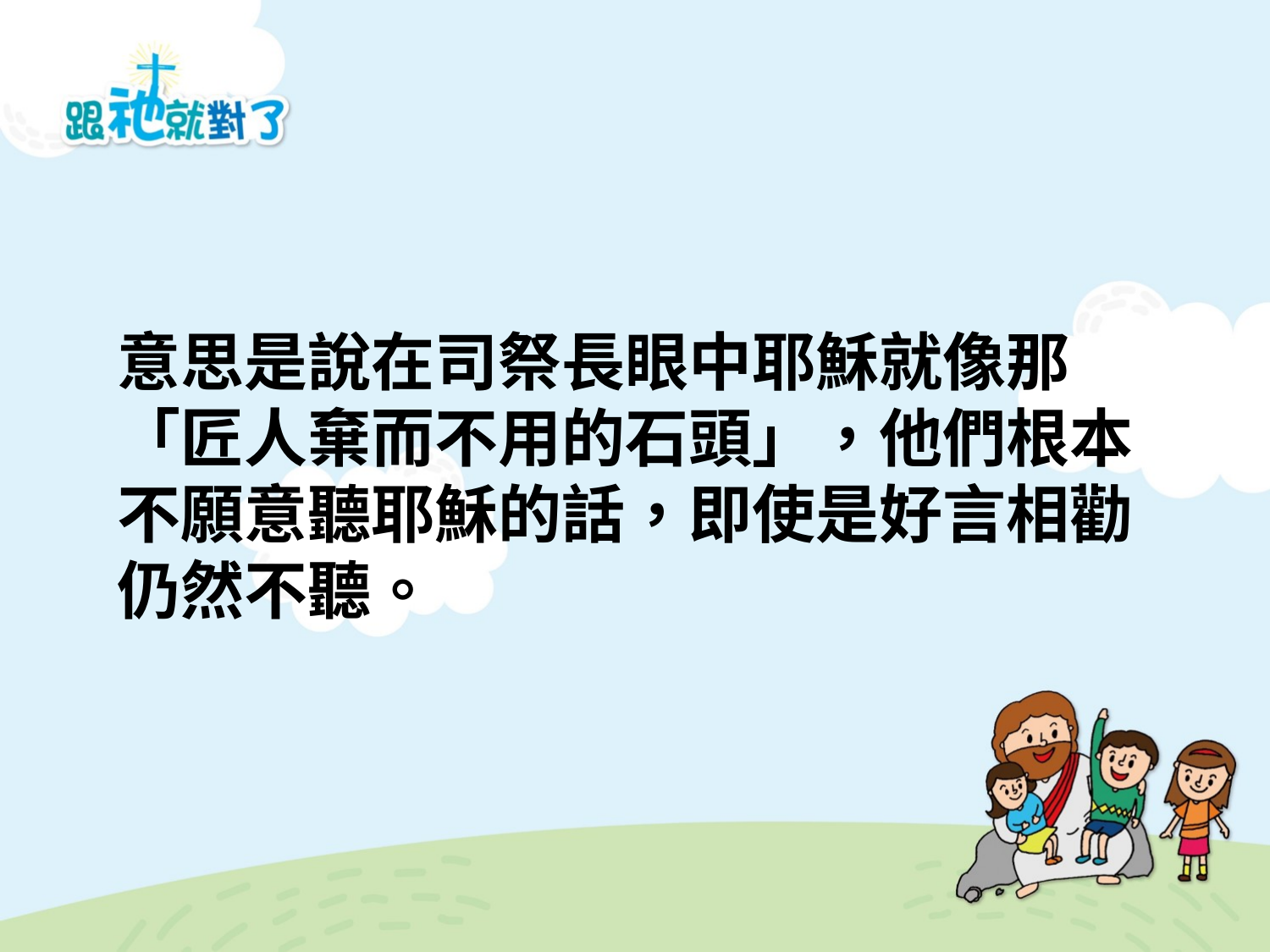

意思是說在司祭長眼中耶穌就像那「匠人棄而不用的石頭」，他們根本不願意聽耶穌的話，即使是好言相勸仍然不聽。